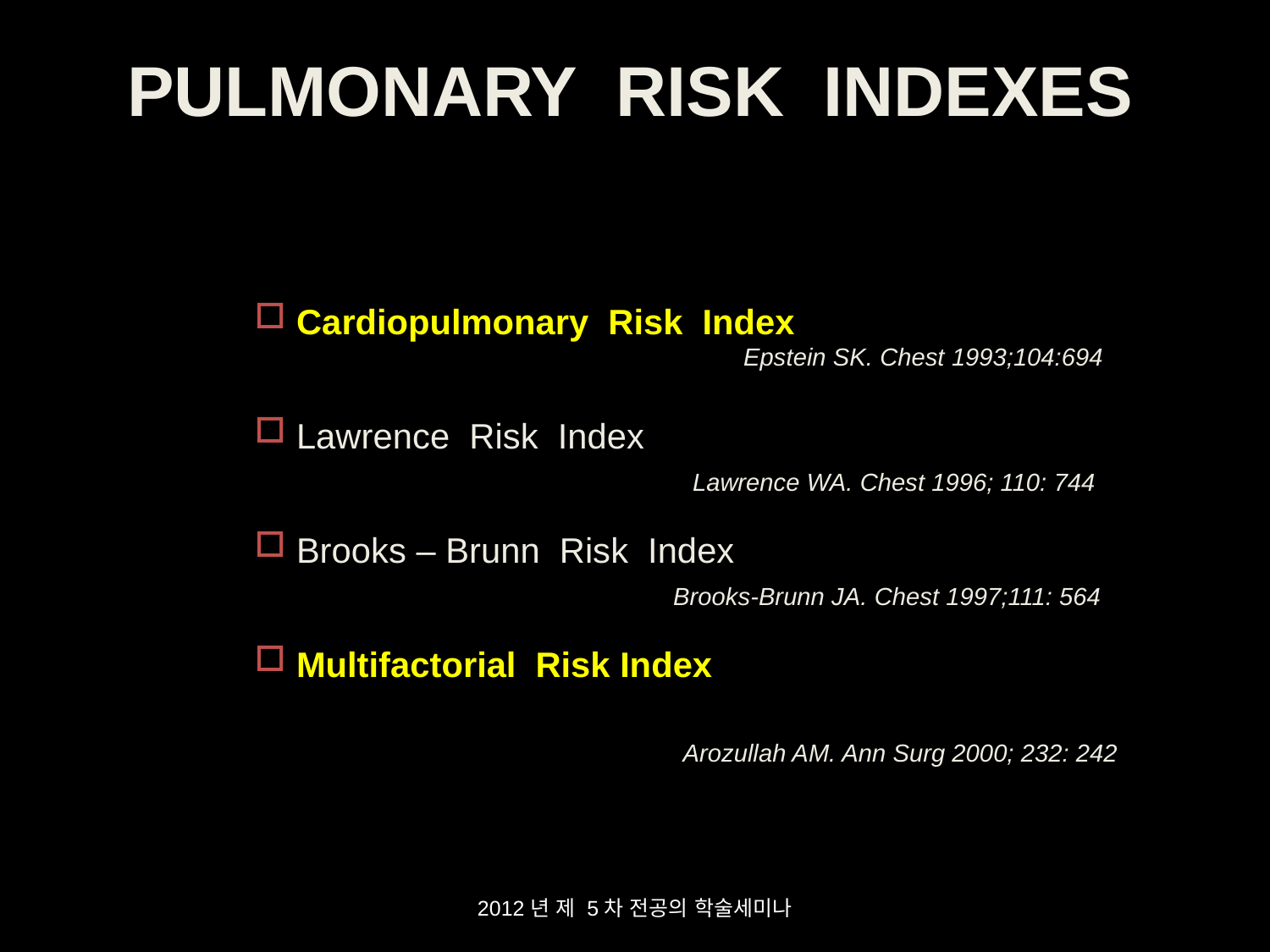

PULMONARY  RISK  INDEXES

 Cardiopulmonary  Risk  Index
                                                                      Epstein SK. Chest 1993;104:694

 Lawrence  Risk  Index
                                             Lawrence WA. Chest 1996; 110: 744

 Brooks – Brunn  Risk  Index
                                           Brooks-Brunn JA. Chest 1997;111: 564

 Multifactorial  Risk Index

                                            Arozullah AM. Ann Surg 2000; 232: 242

2012년 제 5차 전공의 학술세미나